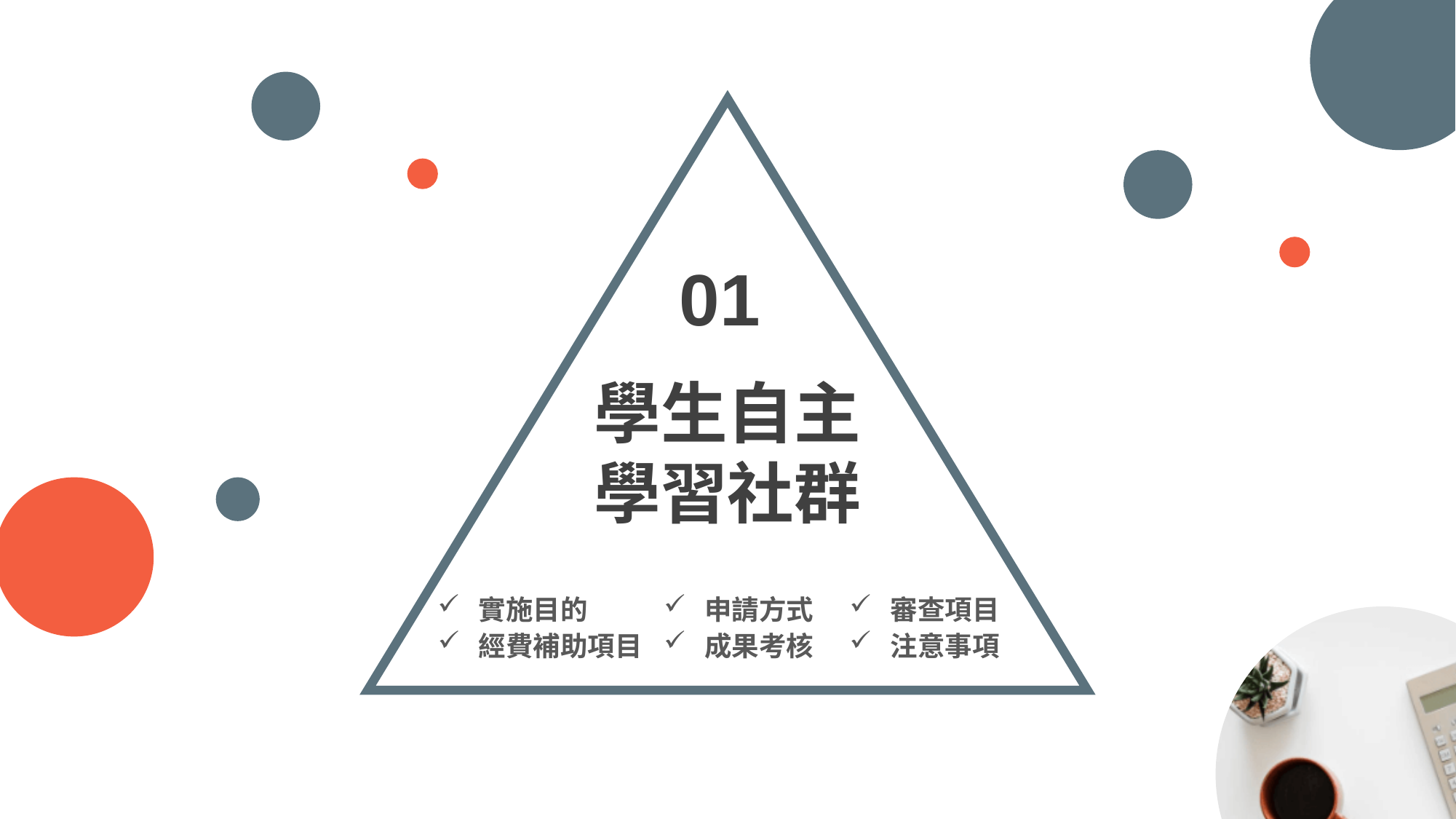

01
學生自主
學習社群

實施目的

申請方式
審查項目

經費補助項目
成果考核
注意事項
2